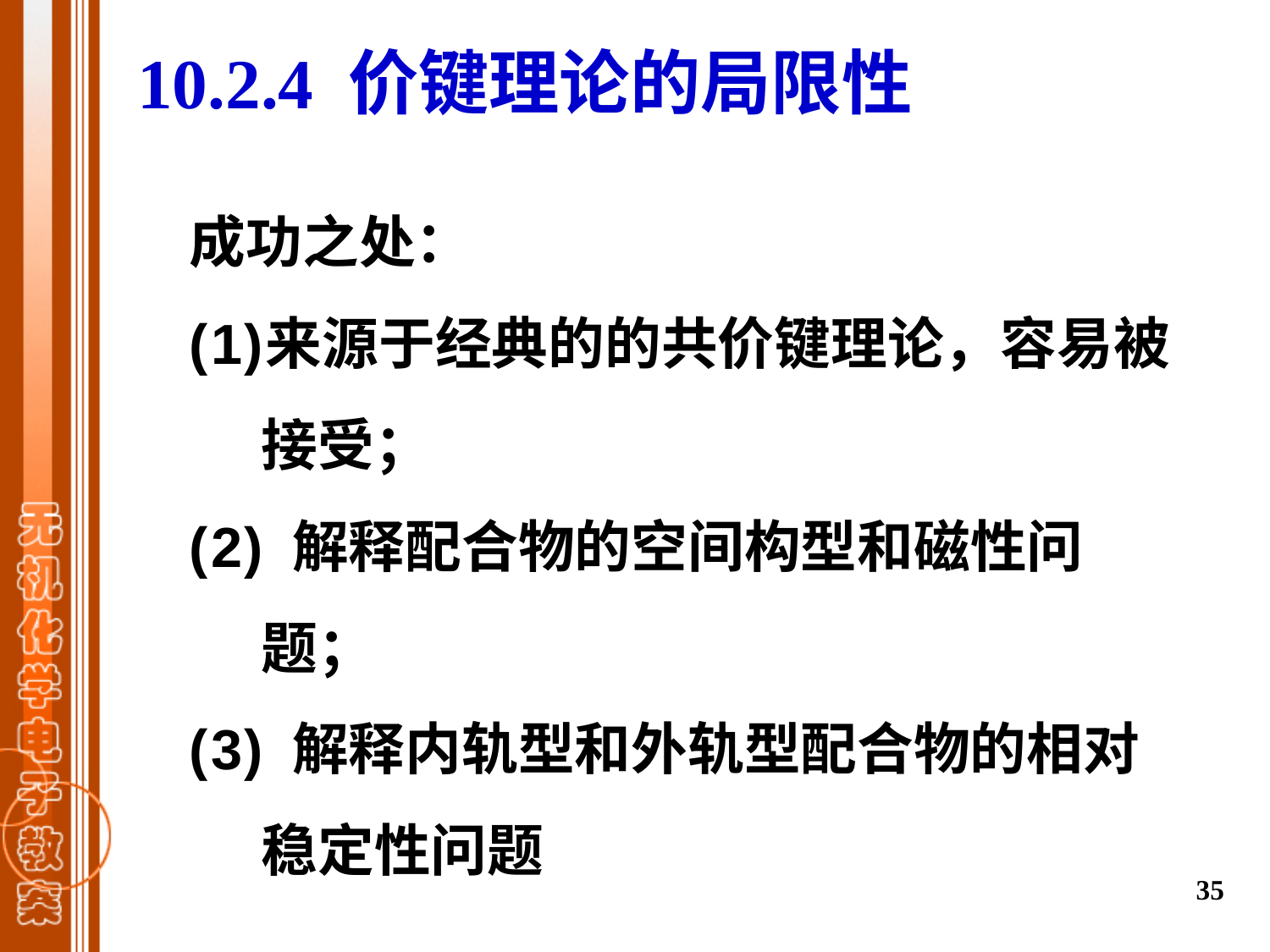

10.2.4 价键理论的局限性
成功之处：
来源于经典的的共价键理论，容易被接受；
 解释配合物的空间构型和磁性问题；
 解释内轨型和外轨型配合物的相对稳定性问题
35